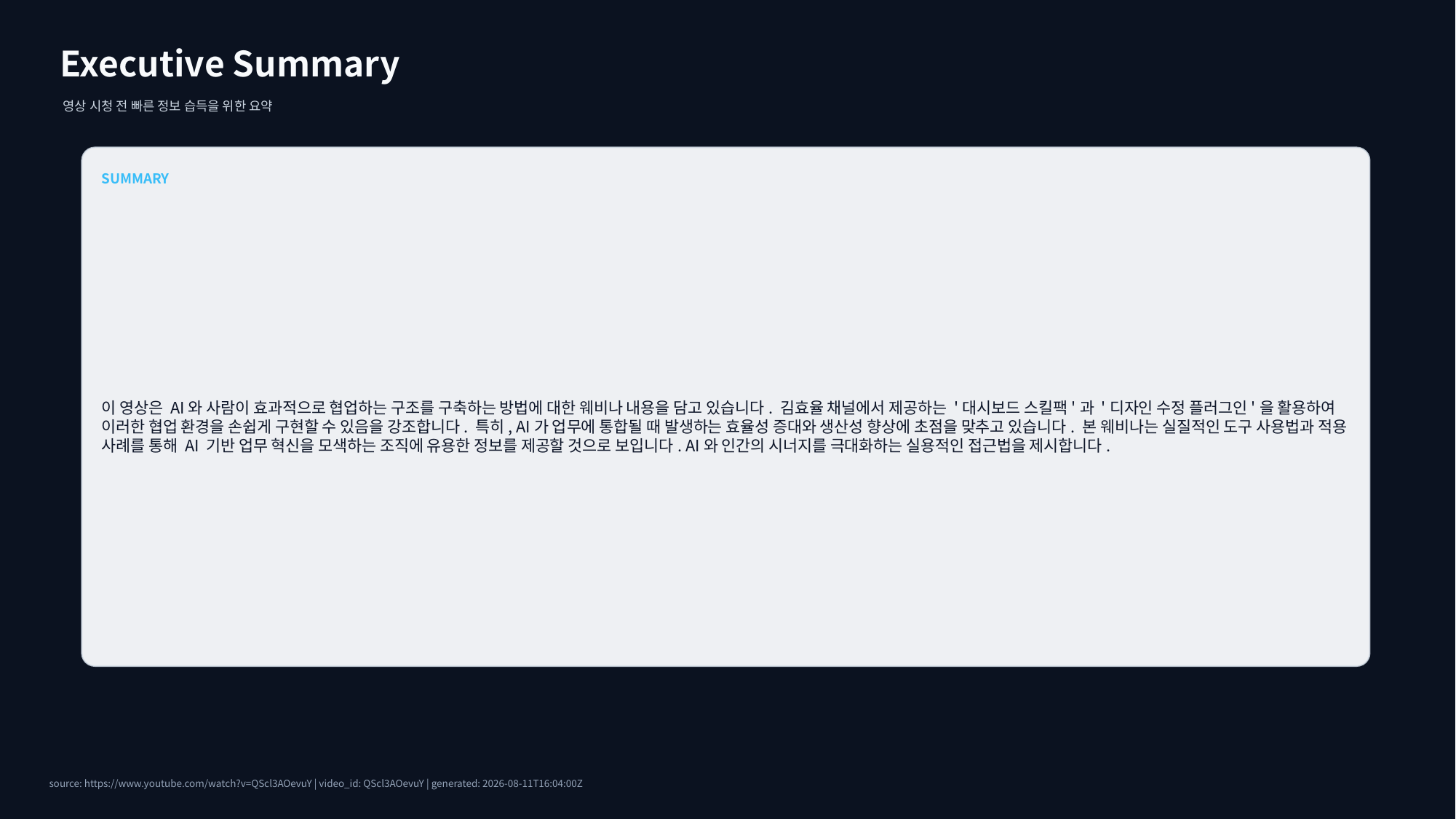

Executive Summary
영상 시청 전 빠른 정보 습득을 위한 요약

SUMMARY
이 영상은 AI와 사람이 효과적으로 협업하는 구조를 구축하는 방법에 대한 웨비나 내용을 담고 있습니다. 김효율 채널에서 제공하는 '대시보드 스킬팩'과 '디자인 수정 플러그인'을 활용하여 이러한 협업 환경을 손쉽게 구현할 수 있음을 강조합니다. 특히, AI가 업무에 통합될 때 발생하는 효율성 증대와 생산성 향상에 초점을 맞추고 있습니다. 본 웨비나는 실질적인 도구 사용법과 적용 사례를 통해 AI 기반 업무 혁신을 모색하는 조직에 유용한 정보를 제공할 것으로 보입니다. AI와 인간의 시너지를 극대화하는 실용적인 접근법을 제시합니다.
source: https://www.youtube.com/watch?v=QScl3AOevuY | video_id: QScl3AOevuY | generated: 2026-08-11T16:04:00Z